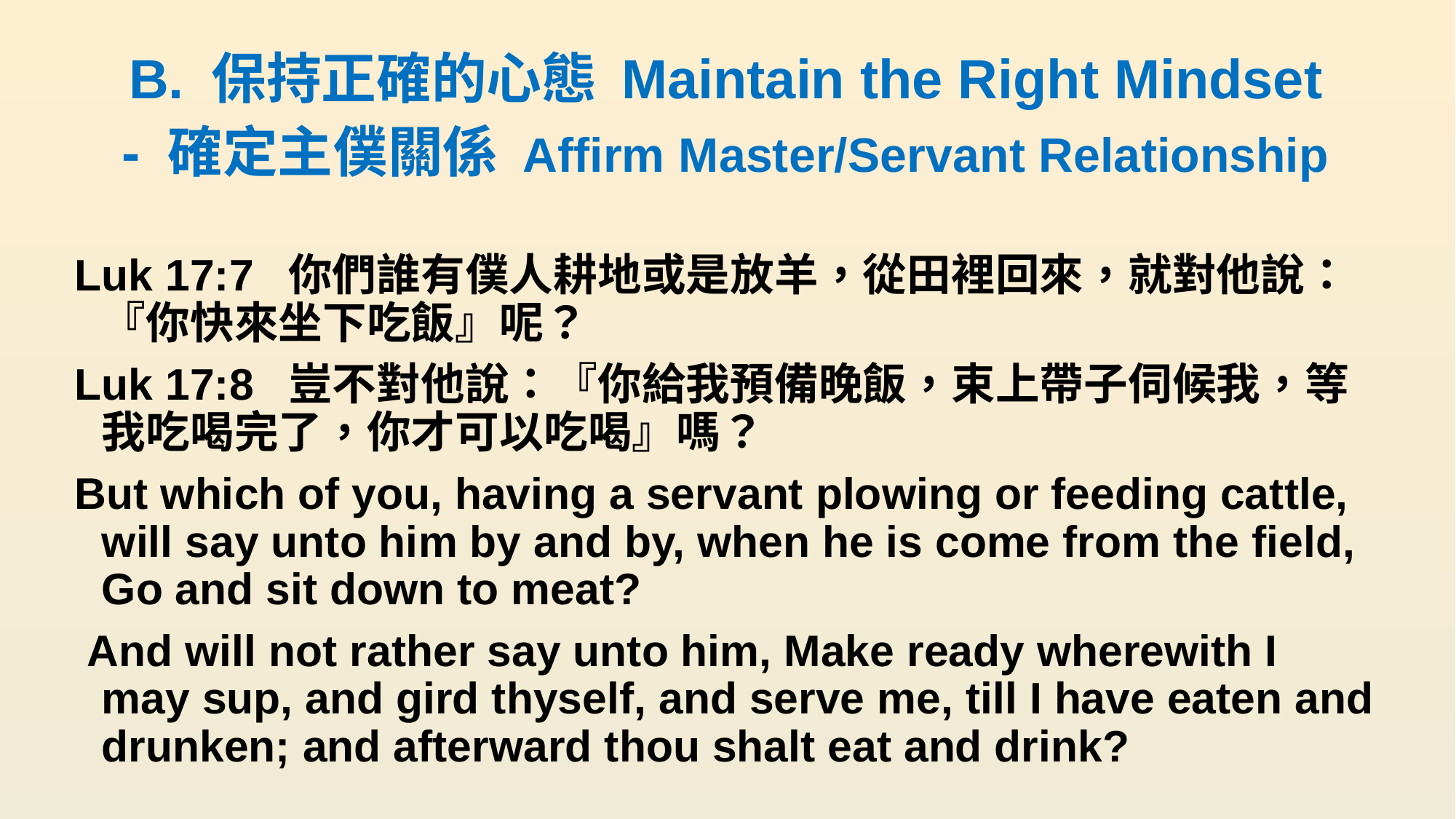

B. 保持正確的心態 Maintain the Right Mindset
- 確定主僕關係 Affirm Master/Servant Relationship

Luk 17:7  你們誰有僕人耕地或是放羊，從田裡回來，就對他說：『你快來坐下吃飯』呢？
Luk 17:8  豈不對他說：『你給我預備晚飯，束上帶子伺候我，等我吃喝完了，你才可以吃喝』嗎？
But which of you, having a servant plowing or feeding cattle, will say unto him by and by, when he is come from the field, Go and sit down to meat?
 And will not rather say unto him, Make ready wherewith I may sup, and gird thyself, and serve me, till I have eaten and drunken; and afterward thou shalt eat and drink?